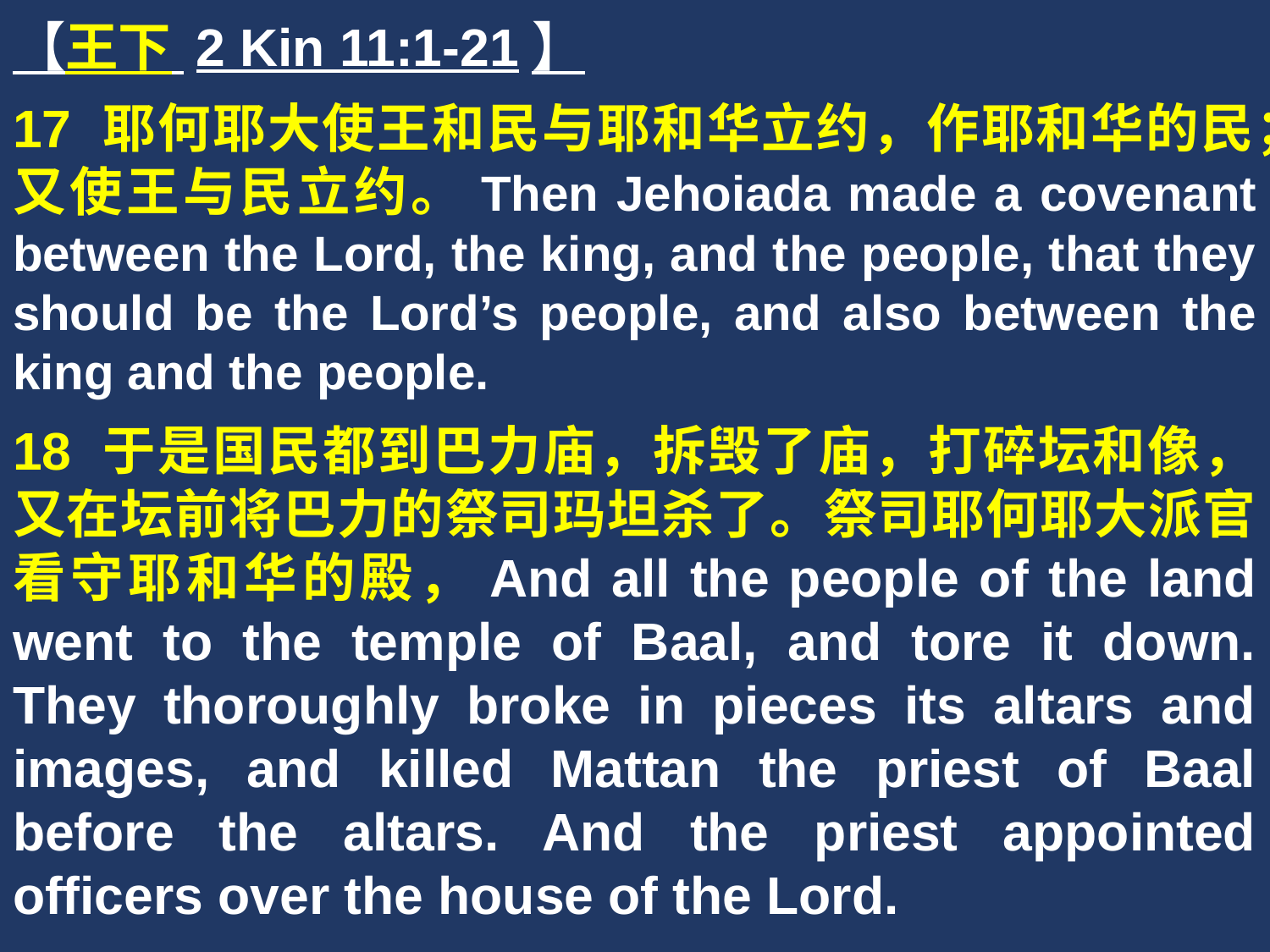

【王下 2 Kin 11:1-21】
17 耶何耶大使王和民与耶和华立约，作耶和华的民；又使王与民立约。Then Jehoiada made a covenant between the Lord, the king, and the people, that they should be the Lord’s people, and also between the king and the people.
18 于是国民都到巴力庙，拆毁了庙，打碎坛和像，又在坛前将巴力的祭司玛坦杀了。祭司耶何耶大派官看守耶和华的殿，And all the people of the land went to the temple of Baal, and tore it down. They thoroughly broke in pieces its altars and images, and killed Mattan the priest of Baal before the altars. And the priest appointed officers over the house of the Lord.